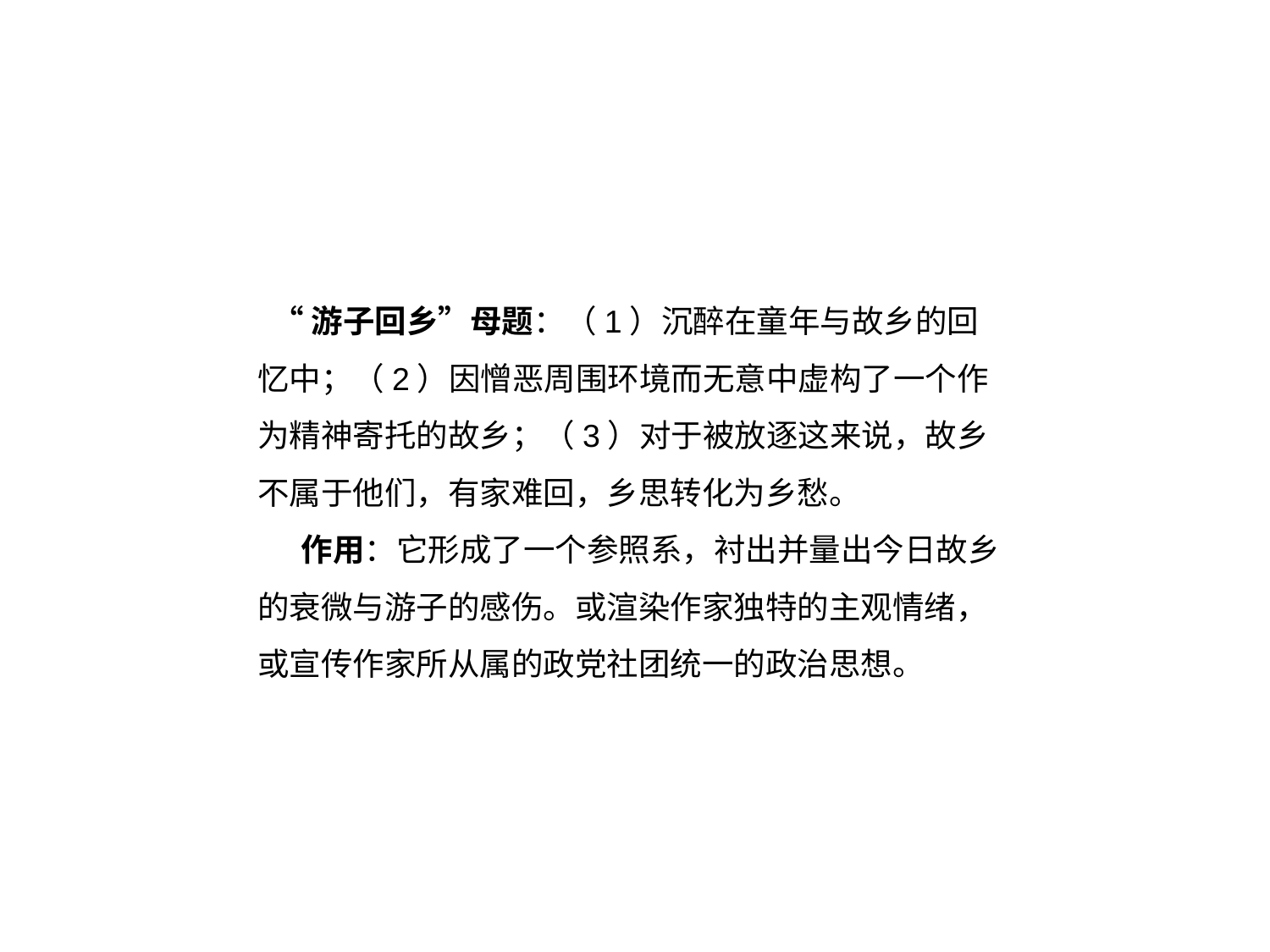

“游子回乡”母题：（1）沉醉在童年与故乡的回忆中；（2）因憎恶周围环境而无意中虚构了一个作为精神寄托的故乡；（3）对于被放逐这来说，故乡不属于他们，有家难回，乡思转化为乡愁。
     作用：它形成了一个参照系，衬出并量出今日故乡的衰微与游子的感伤。或渲染作家独特的主观情绪，或宣传作家所从属的政党社团统一的政治思想。

51